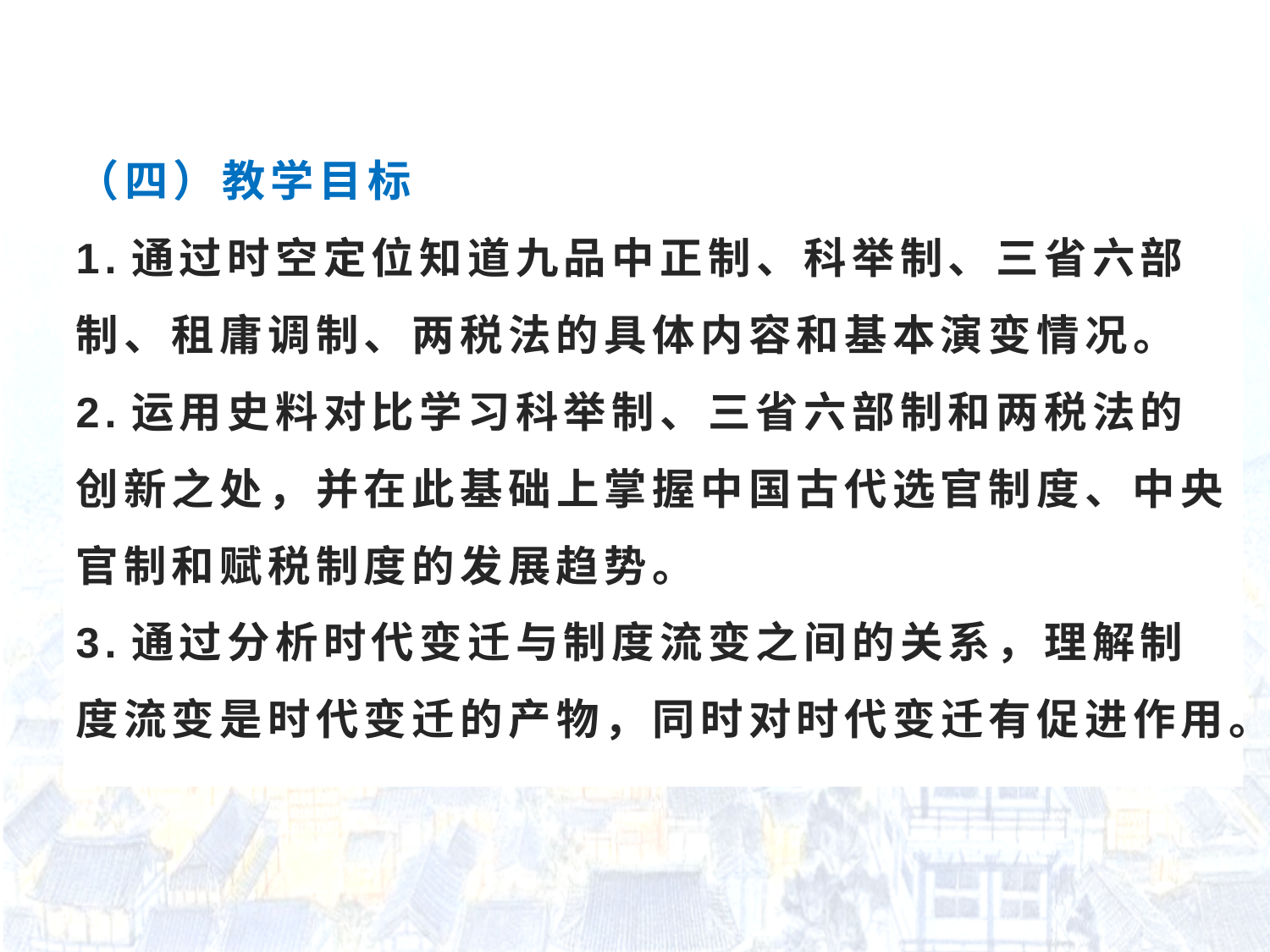

# （四）教学目标 1.通过时空定位知道九品中正制、科举制、三省六部制、租庸调制、两税法的具体内容和基本演变情况。 2.运用史料对比学习科举制、三省六部制和两税法的创新之处，并在此基础上掌握中国古代选官制度、中央官制和赋税制度的发展趋势。 3.通过分析时代变迁与制度流变之间的关系，理解制度流变是时代变迁的产物，同时对时代变迁有促进作用。